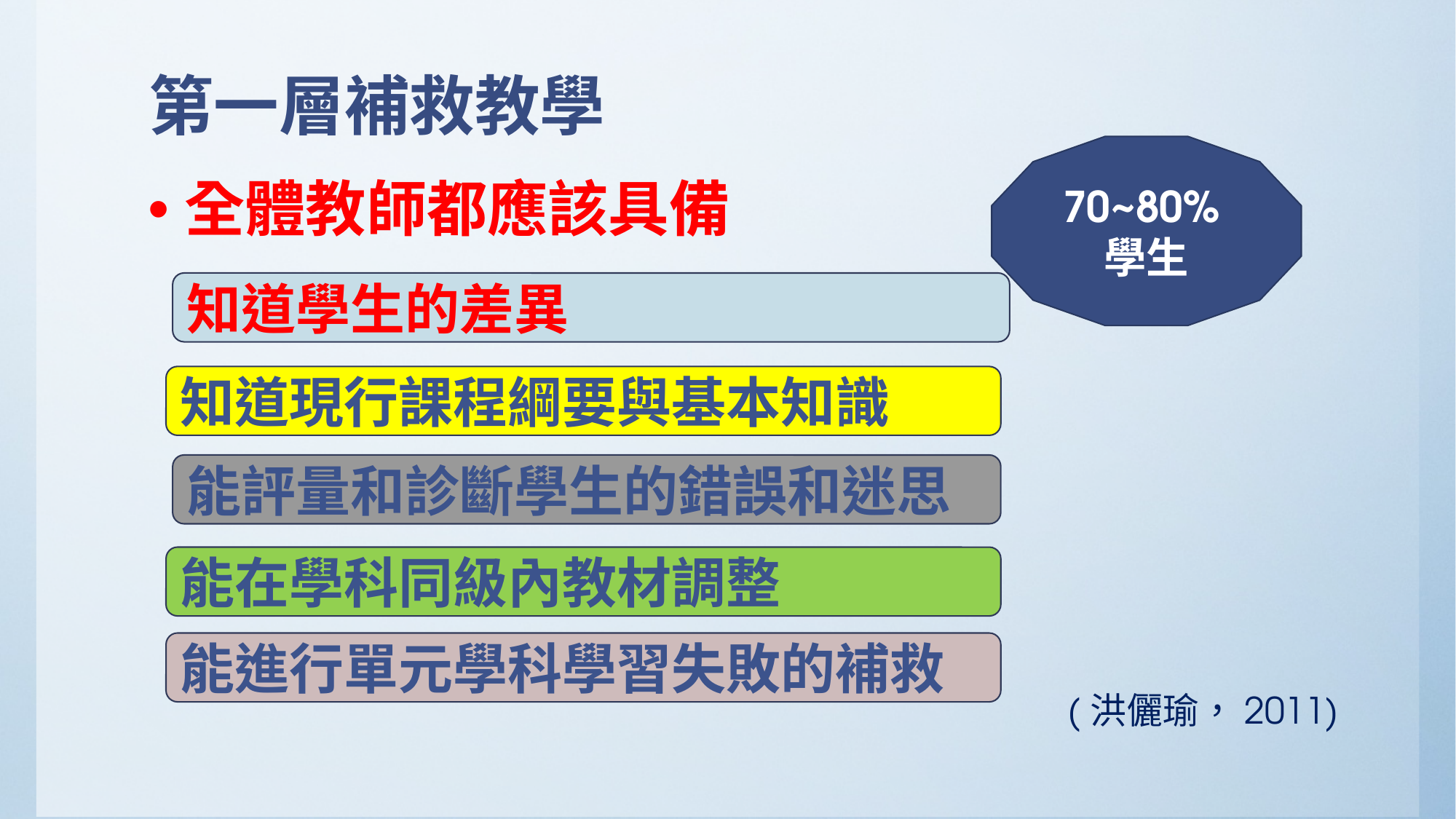

# 第一層補救教學
70~80%學生
全體教師都應該具備

知道學生的差異
知道現行課程綱要與基本知識
能評量和診斷學生的錯誤和迷思
能在學科同級內教材調整
能進行單元學科學習失敗的補救
(洪儷瑜，2011)